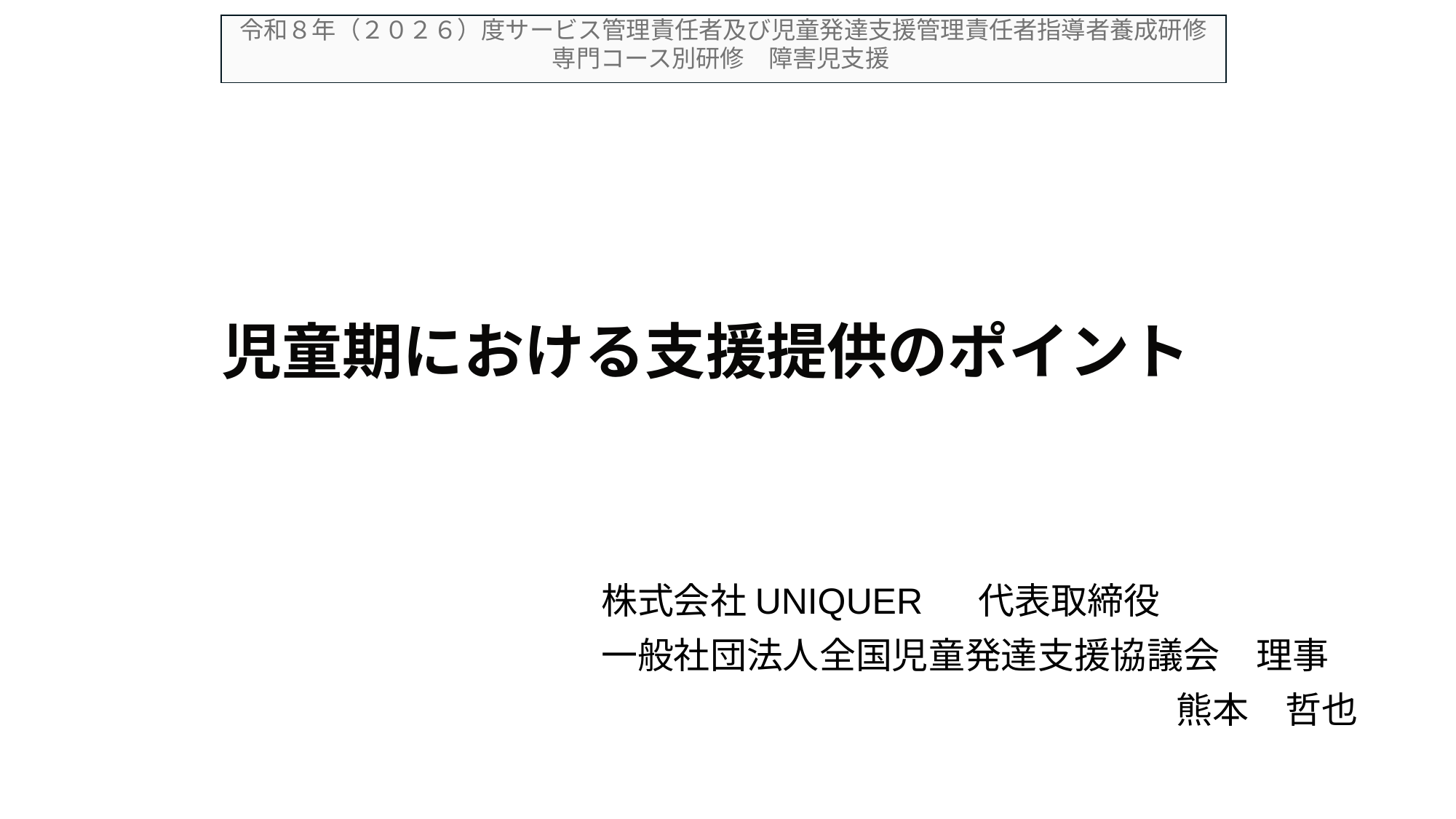

令和８年（２０２６）度サービス管理責任者及び児童発達支援管理責任者指導者養成研修
専門コース別研修　障害児支援

# 児童期における支援提供のポイント
株式会社UNIQUER 　代表取締役
一般社団法人全国児童発達支援協議会　理事
熊本　哲也